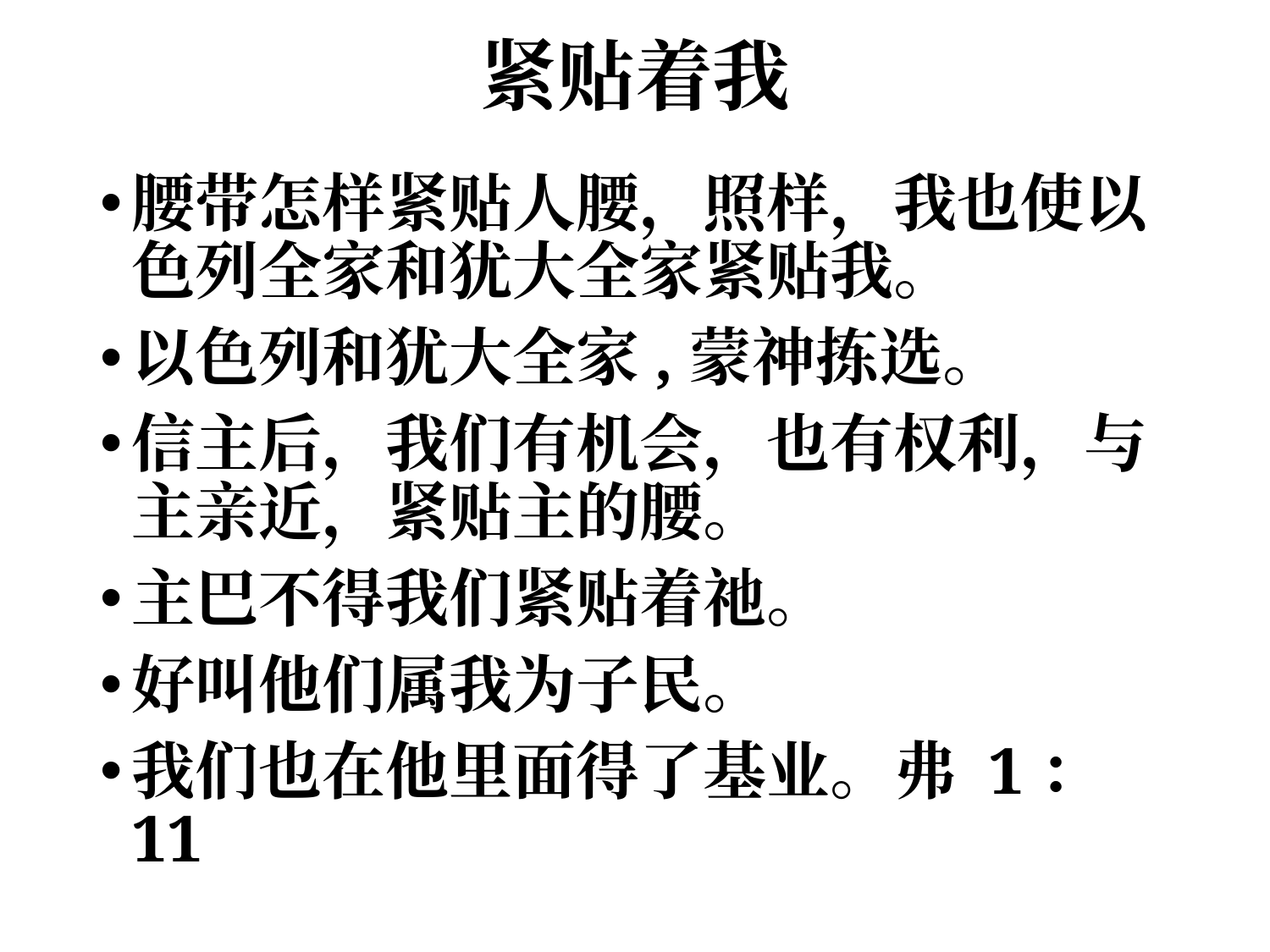

# 紧贴着我
腰带怎样紧贴人腰，照样，我也使以色列全家和犹大全家紧贴我。
以色列和犹大全家,蒙神拣选。
信主后，我们有机会，也有权利，与主亲近，紧贴主的腰。
主巴不得我们紧贴着祂。
好叫他们属我为子民。
我们也在他里面得了基业。弗 1：11